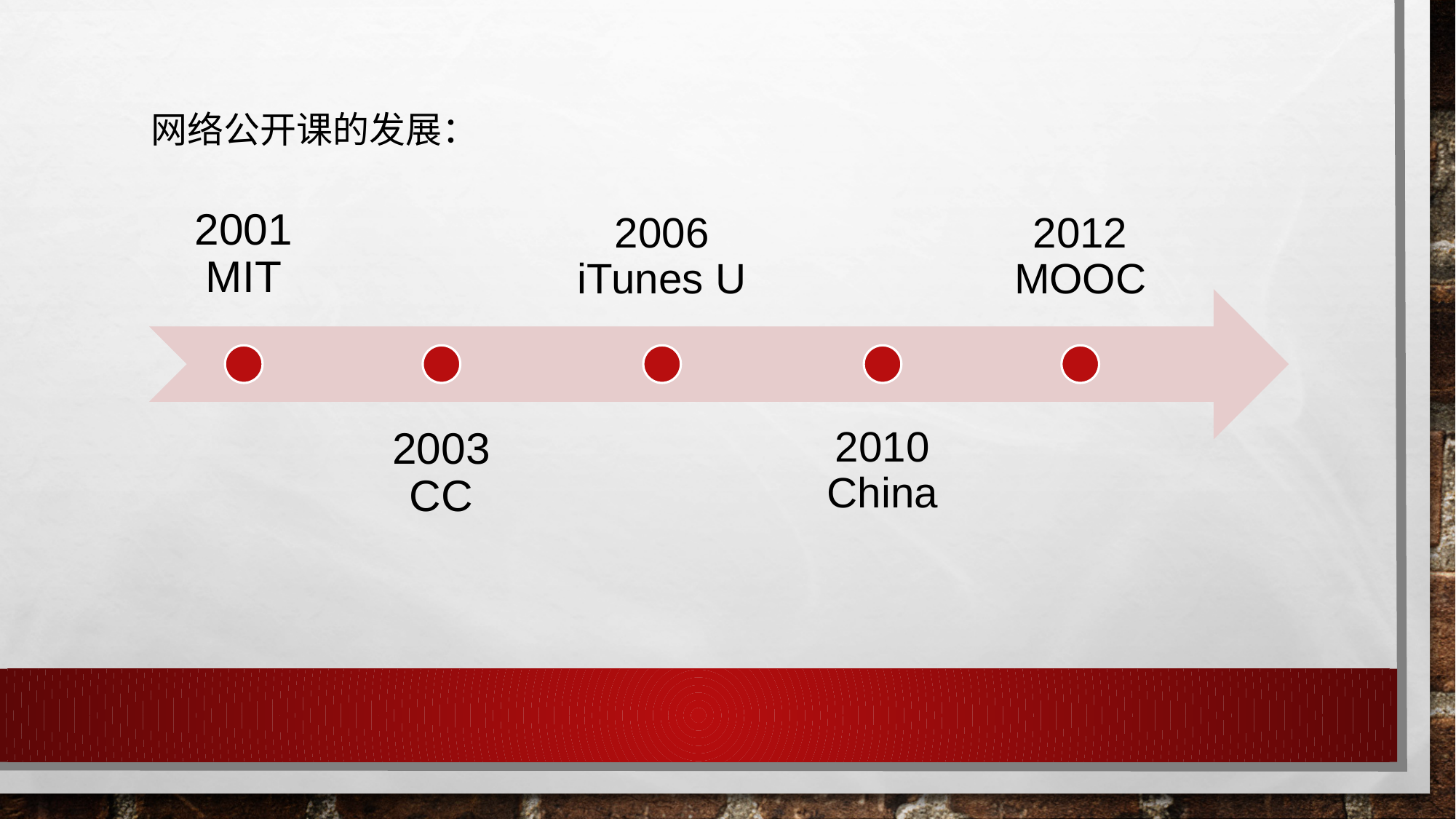

网络公开课的发展：
2001 MIT
2003 CC
2006 iTunes U
2010 China
2012 MOOC